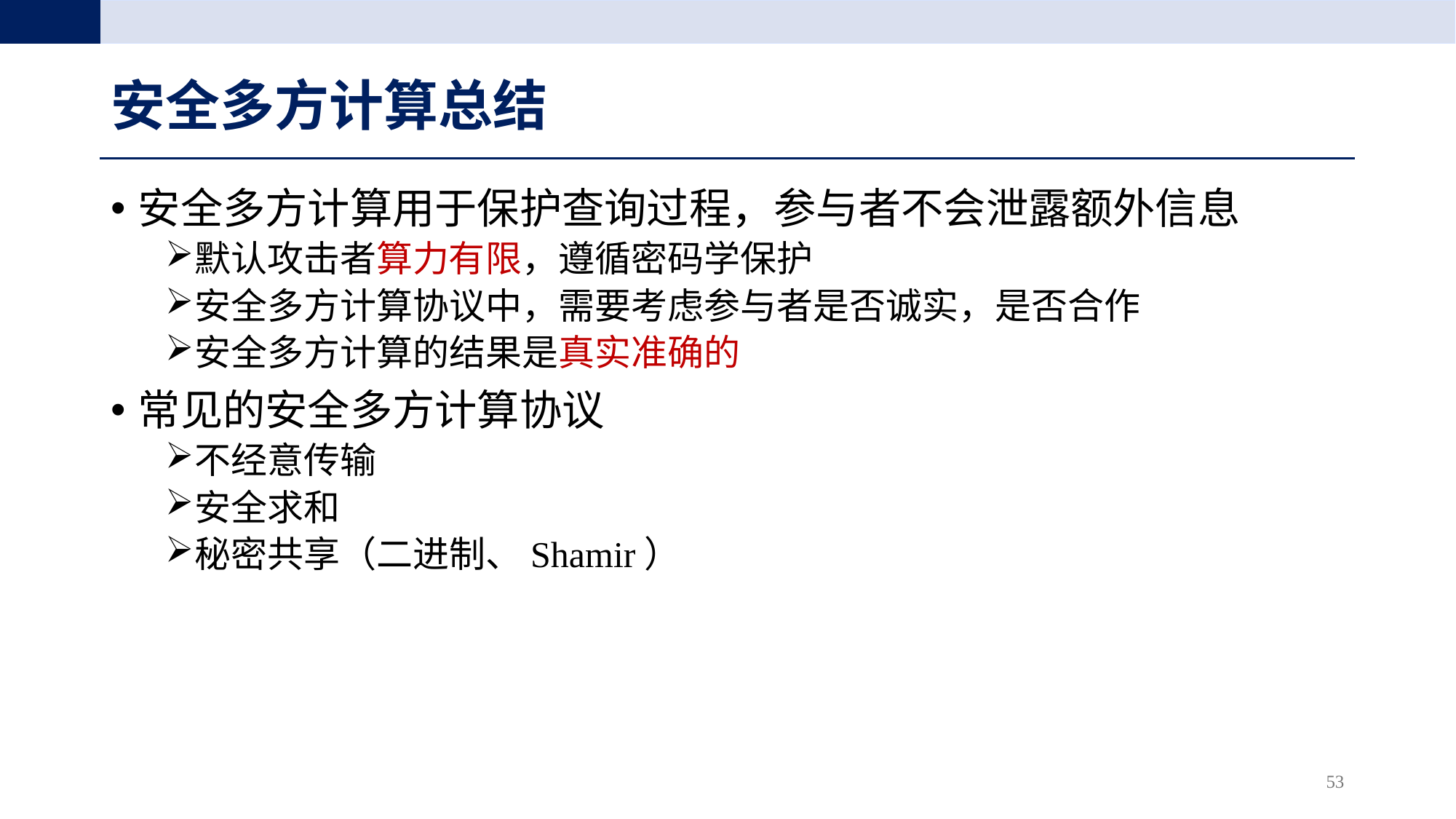

# 安全多方计算总结
安全多方计算用于保护查询过程，参与者不会泄露额外信息
默认攻击者算力有限，遵循密码学保护
安全多方计算协议中，需要考虑参与者是否诚实，是否合作
安全多方计算的结果是真实准确的
常见的安全多方计算协议
不经意传输
安全求和
秘密共享（二进制、Shamir）
53